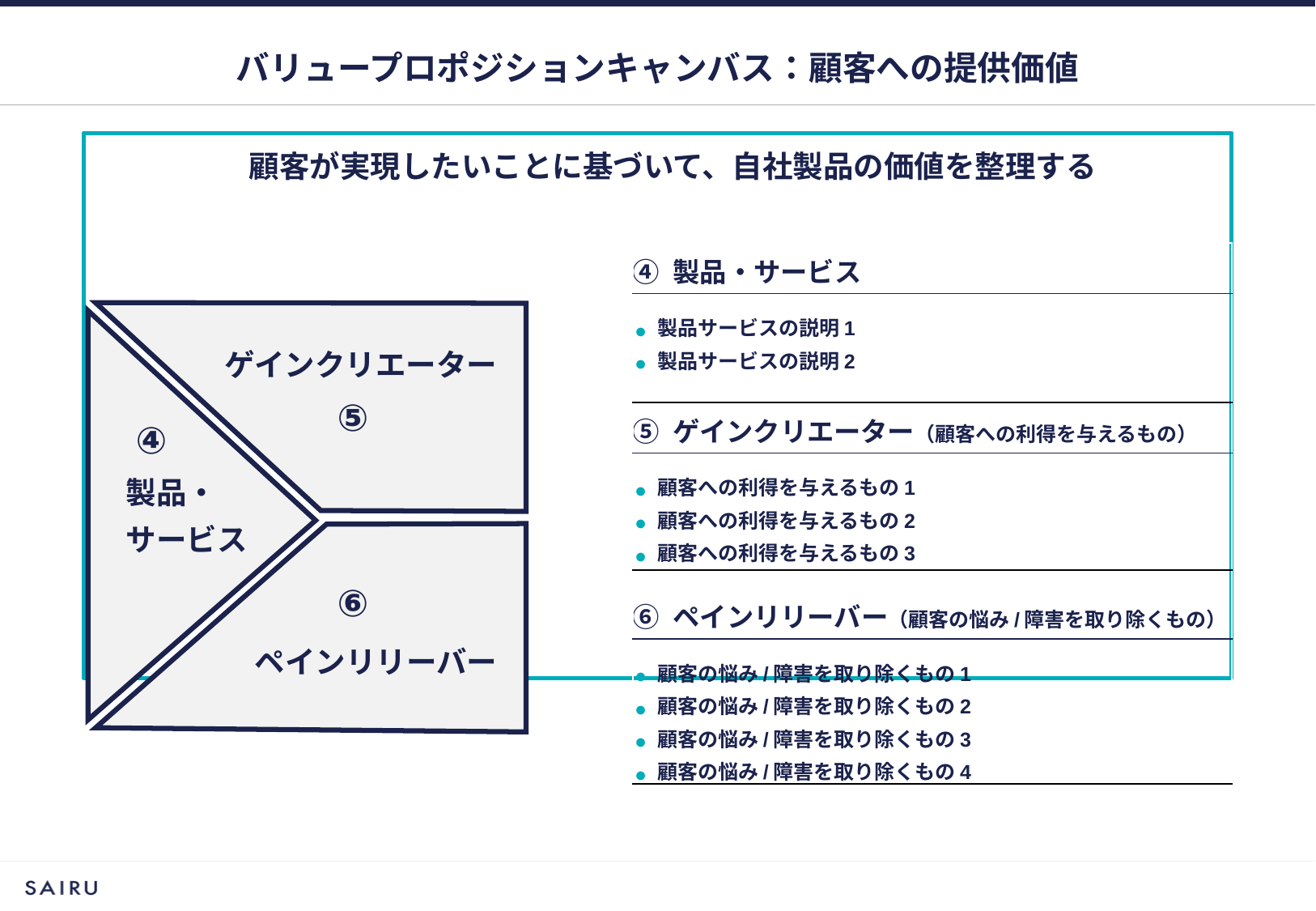

# バリュープロポジションキャンバス：顧客への提供価値
顧客が実現したいことに基づいて、自社製品の価値を整理する
| ④ 製品・サービス |
| --- |
| 製品サービスの説明1 製品サービスの説明2 |
| ⑤ ゲインクリエーター（顧客への利得を与えるもの） |
| 顧客への利得を与えるもの1 顧客への利得を与えるもの2 顧客への利得を与えるもの3 |
| ⑥ ペインリリーバー（顧客の悩み/障害を取り除くもの） |
| 顧客の悩み/障害を取り除くもの1 顧客の悩み/障害を取り除くもの2 顧客の悩み/障害を取り除くもの3 顧客の悩み/障害を取り除くもの4 |
ゲインクリエーター
製品・
サービス
⑤
④
ペインリリーバー
⑥